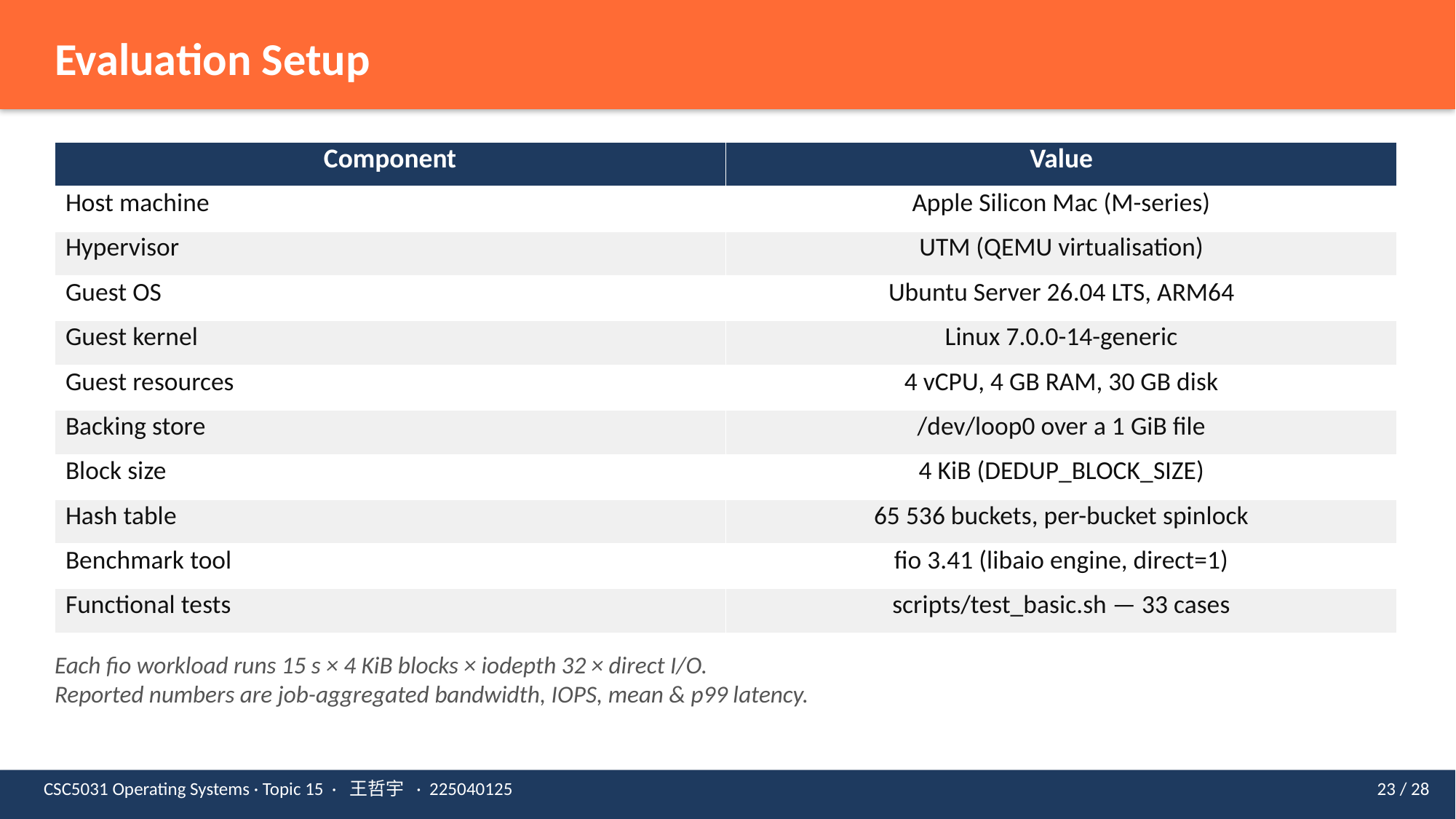

Evaluation Setup
| Component | Value |
| --- | --- |
| Host machine | Apple Silicon Mac (M-series) |
| Hypervisor | UTM (QEMU virtualisation) |
| Guest OS | Ubuntu Server 26.04 LTS, ARM64 |
| Guest kernel | Linux 7.0.0-14-generic |
| Guest resources | 4 vCPU, 4 GB RAM, 30 GB disk |
| Backing store | /dev/loop0 over a 1 GiB file |
| Block size | 4 KiB (DEDUP\_BLOCK\_SIZE) |
| Hash table | 65 536 buckets, per-bucket spinlock |
| Benchmark tool | fio 3.41 (libaio engine, direct=1) |
| Functional tests | scripts/test\_basic.sh — 33 cases |
Each fio workload runs 15 s × 4 KiB blocks × iodepth 32 × direct I/O.
Reported numbers are job-aggregated bandwidth, IOPS, mean & p99 latency.

CSC5031 Operating Systems · Topic 15  ·  王哲宇  ·  225040125
23 / 28